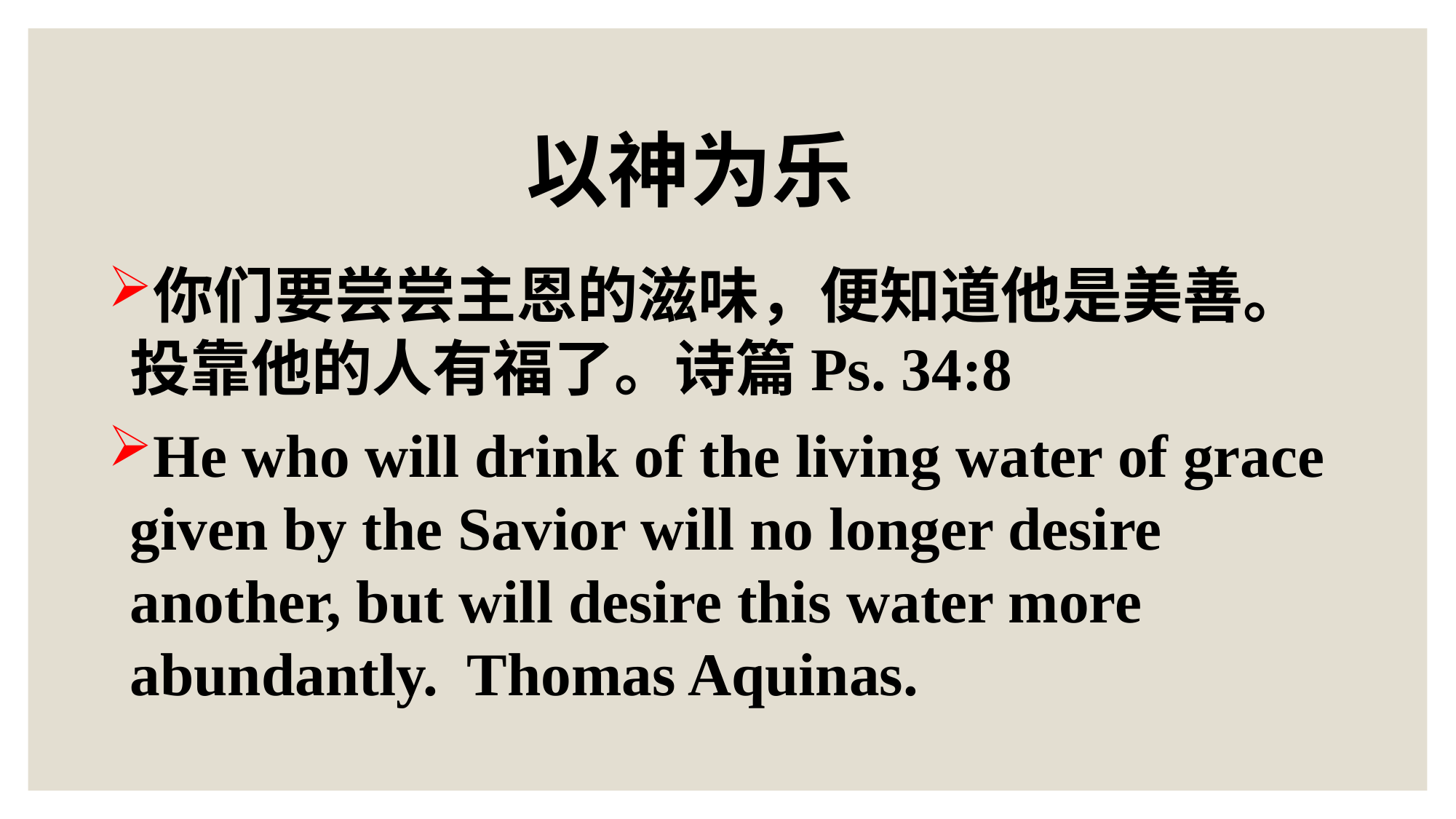

# 以神为乐
你们要尝尝主恩的滋味，便知道他是美善。投靠他的人有福了。诗篇Ps. 34:8
He who will drink of the living water of grace given by the Savior will no longer desire another, but will desire this water more abundantly.  Thomas Aquinas.